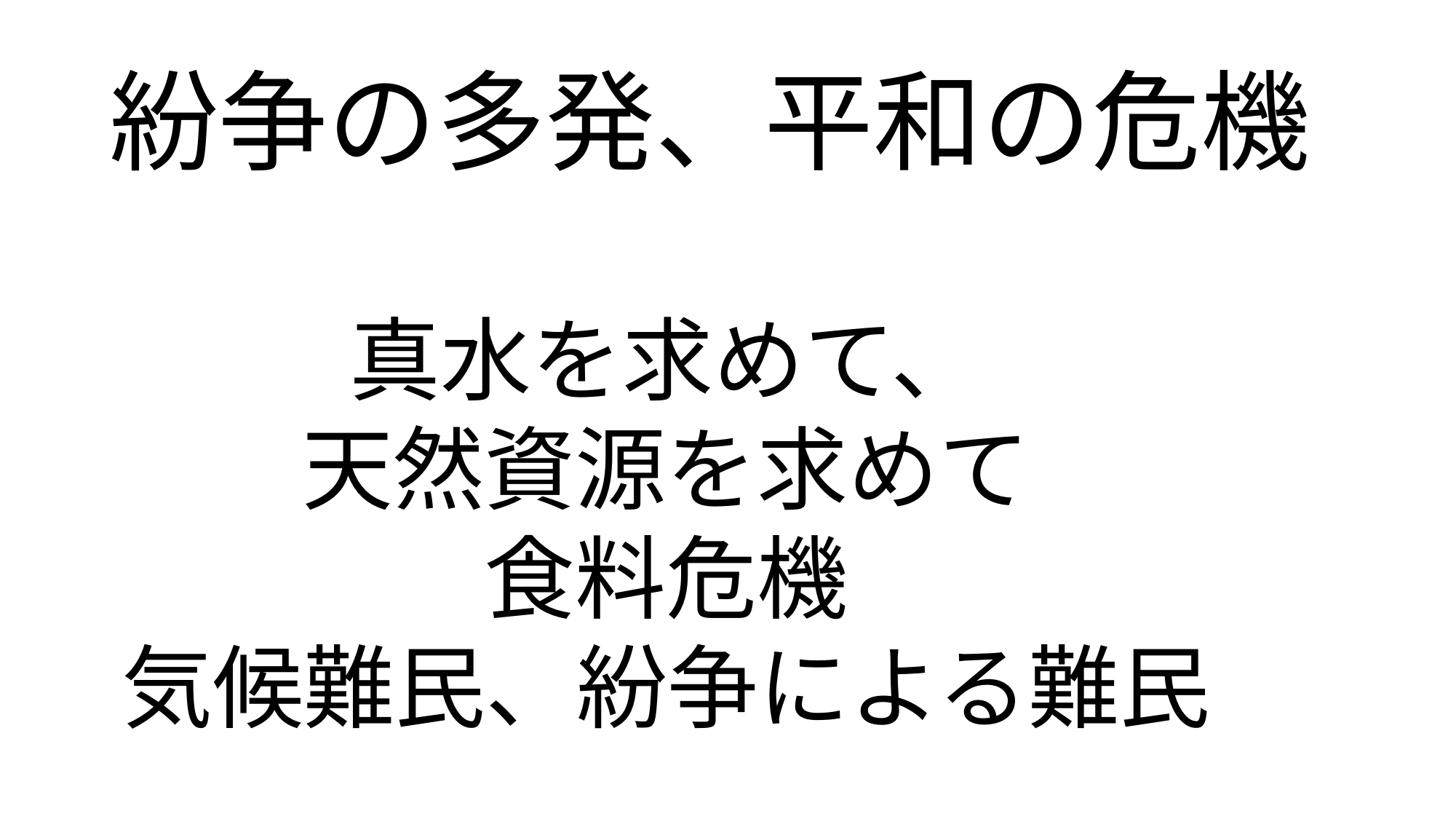

# 紛争の多発、平和の危機
真水を求めて、
天然資源を求めて
食料危機
気候難民、紛争による難民